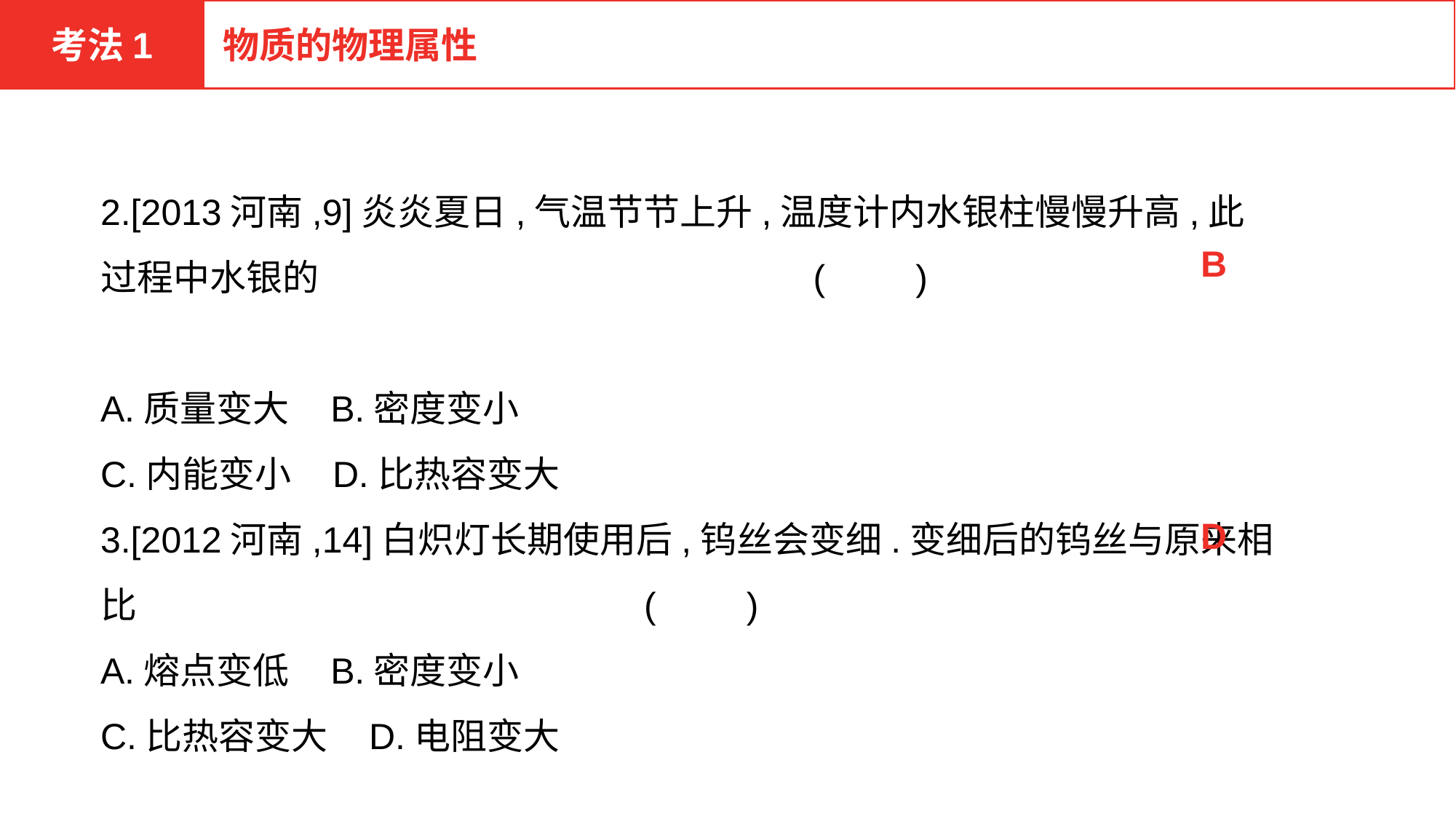

考法1
物质的物理属性
2.[2013河南,9]炎炎夏日,气温节节上升,温度计内水银柱慢慢升高,此过程中水银的 	                                              (　　)
A.质量变大    B.密度变小
C.内能变小    D.比热容变大
3.[2012河南,14]白炽灯长期使用后,钨丝会变细.变细后的钨丝与原来相比	                                                    (　　)
A.熔点变低    B.密度变小
C.比热容变大    D.电阻变大

B
D